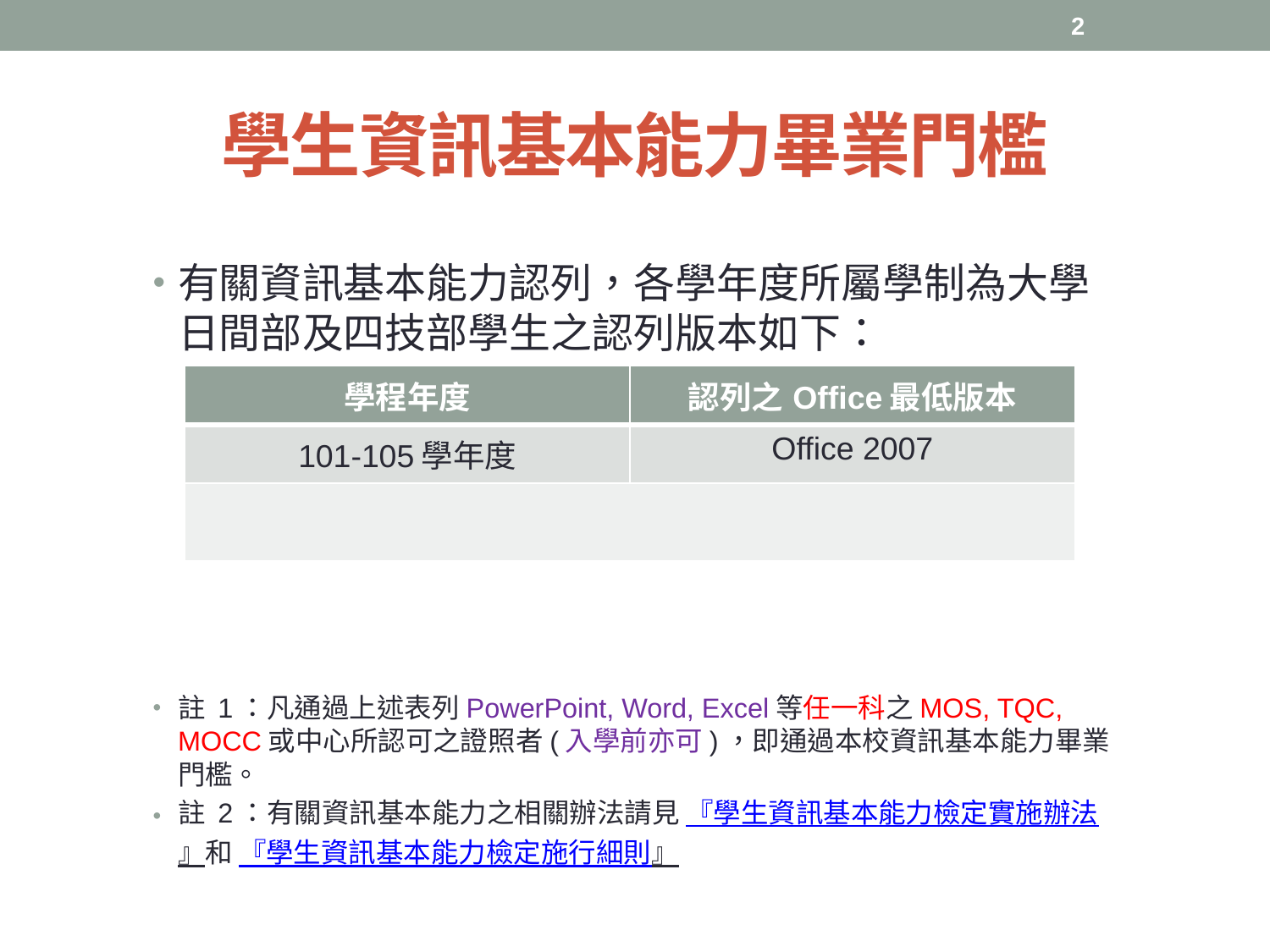

2
# 學生資訊基本能力畢業門檻
有關資訊基本能力認列，各學年度所屬學制為大學日間部及四技部學生之認列版本如下：

註 1：凡通過上述表列PowerPoint, Word, Excel等任一科之MOS, TQC, MOCC或中心所認可之證照者(入學前亦可)，即通過本校資訊基本能力畢業門檻。
註 2：有關資訊基本能力之相關辦法請見 『學生資訊基本能力檢定實施辦法』和 『學生資訊基本能力檢定施行細則』

| 學程年度 | 認列之Office最低版本 |
| --- | --- |
| 101-105學年度 | Office 2007 |
|  |  |